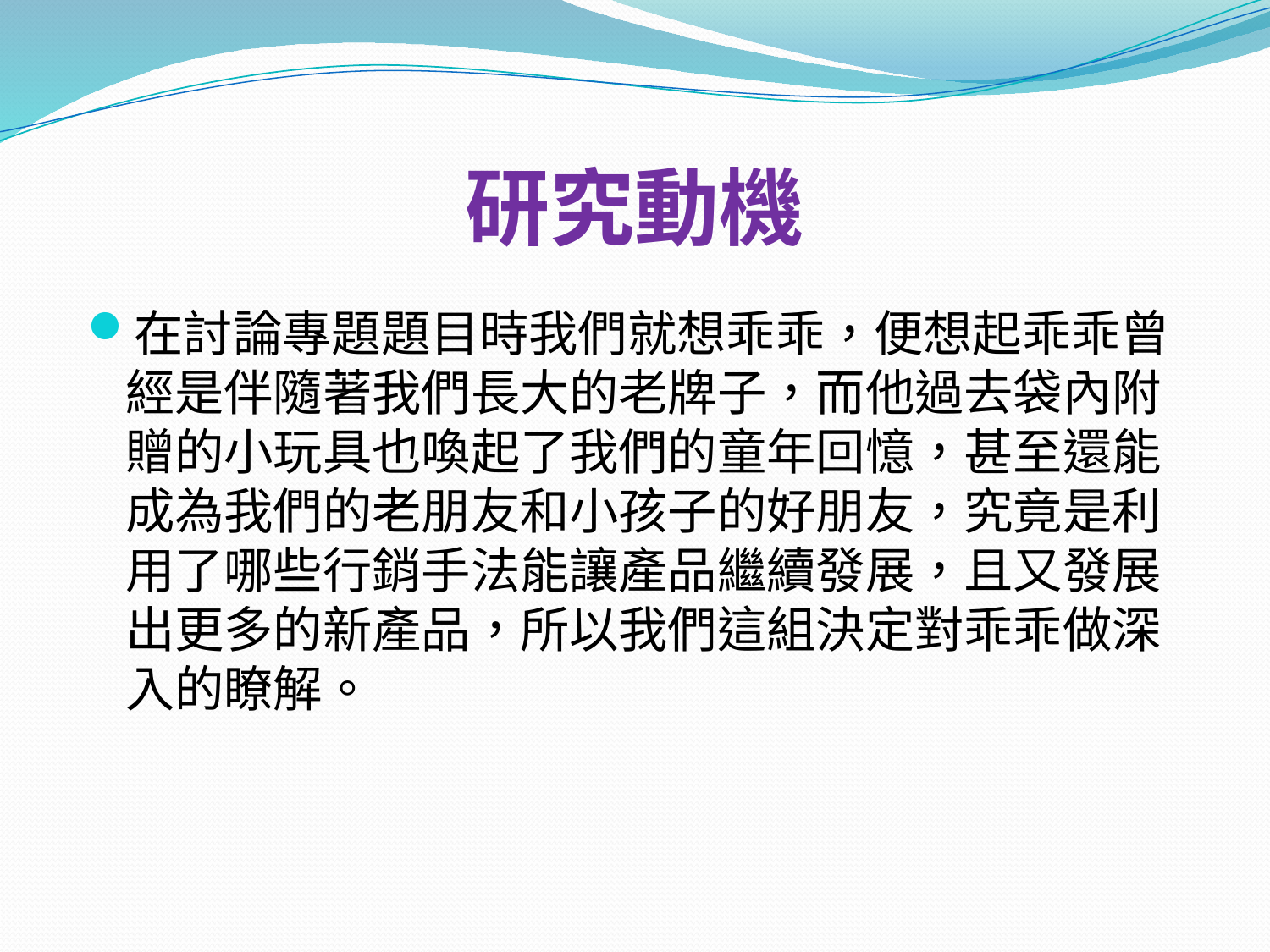

# 研究動機
在討論專題題目時我們就想乖乖，便想起乖乖曾經是伴隨著我們長大的老牌子，而他過去袋內附贈的小玩具也喚起了我們的童年回憶，甚至還能成為我們的老朋友和小孩子的好朋友，究竟是利用了哪些行銷手法能讓產品繼續發展，且又發展出更多的新產品，所以我們這組決定對乖乖做深入的瞭解。